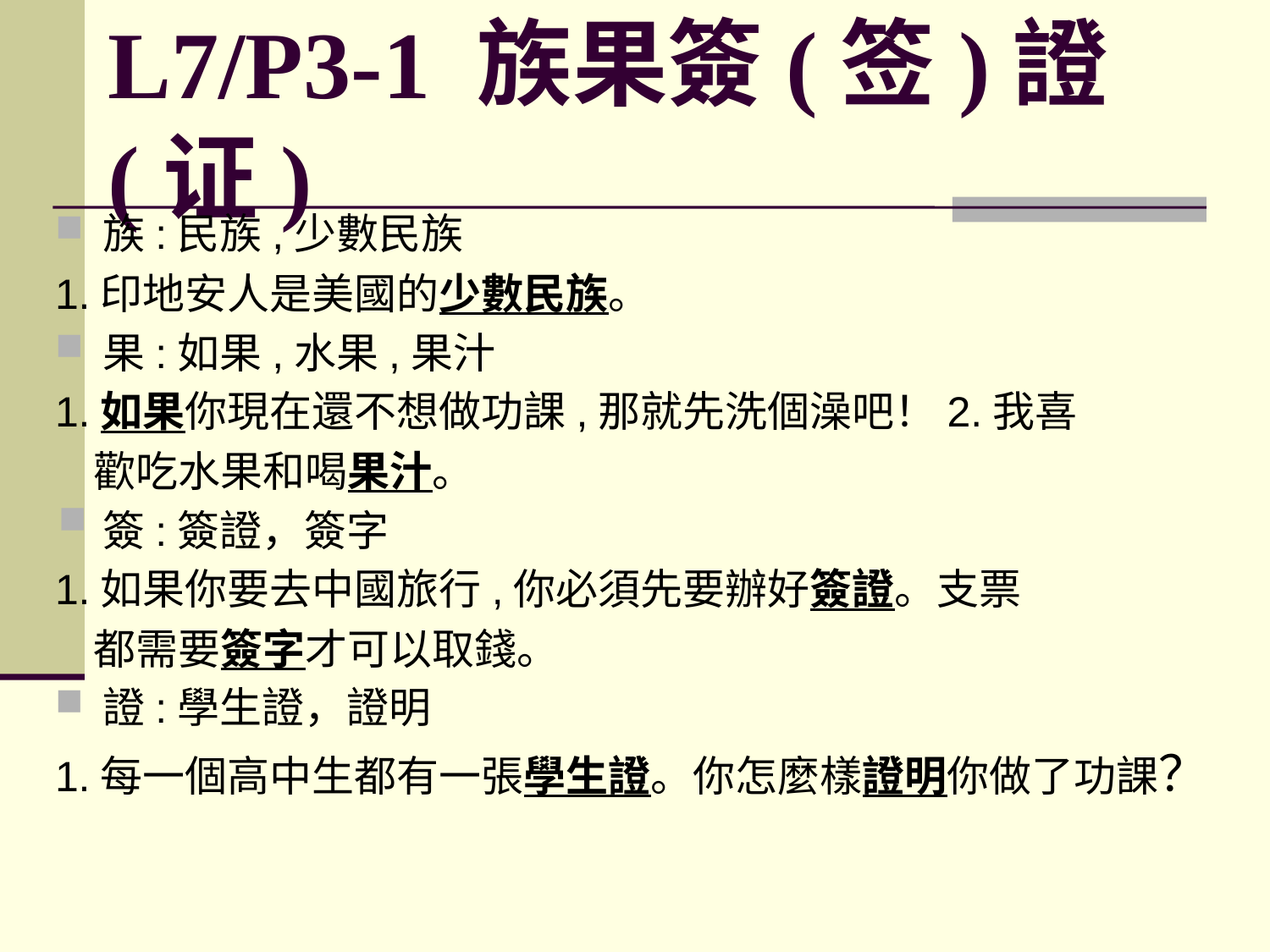

# L7/P3-1 族果簽(签)證(证)
族:民族,少數民族
1.印地安人是美國的少數民族。
果:如果,水果,果汁
1.如果你現在還不想做功課,那就先洗個澡吧！2.我喜
   歡吃水果和喝果汁。
簽:簽證，簽字
1.如果你要去中國旅行,你必須先要辦好簽證。支票
   都需要簽字才可以取錢。
證:學生證，證明
1.每一個高中生都有一張學生證。你怎麼樣證明你做了功課？